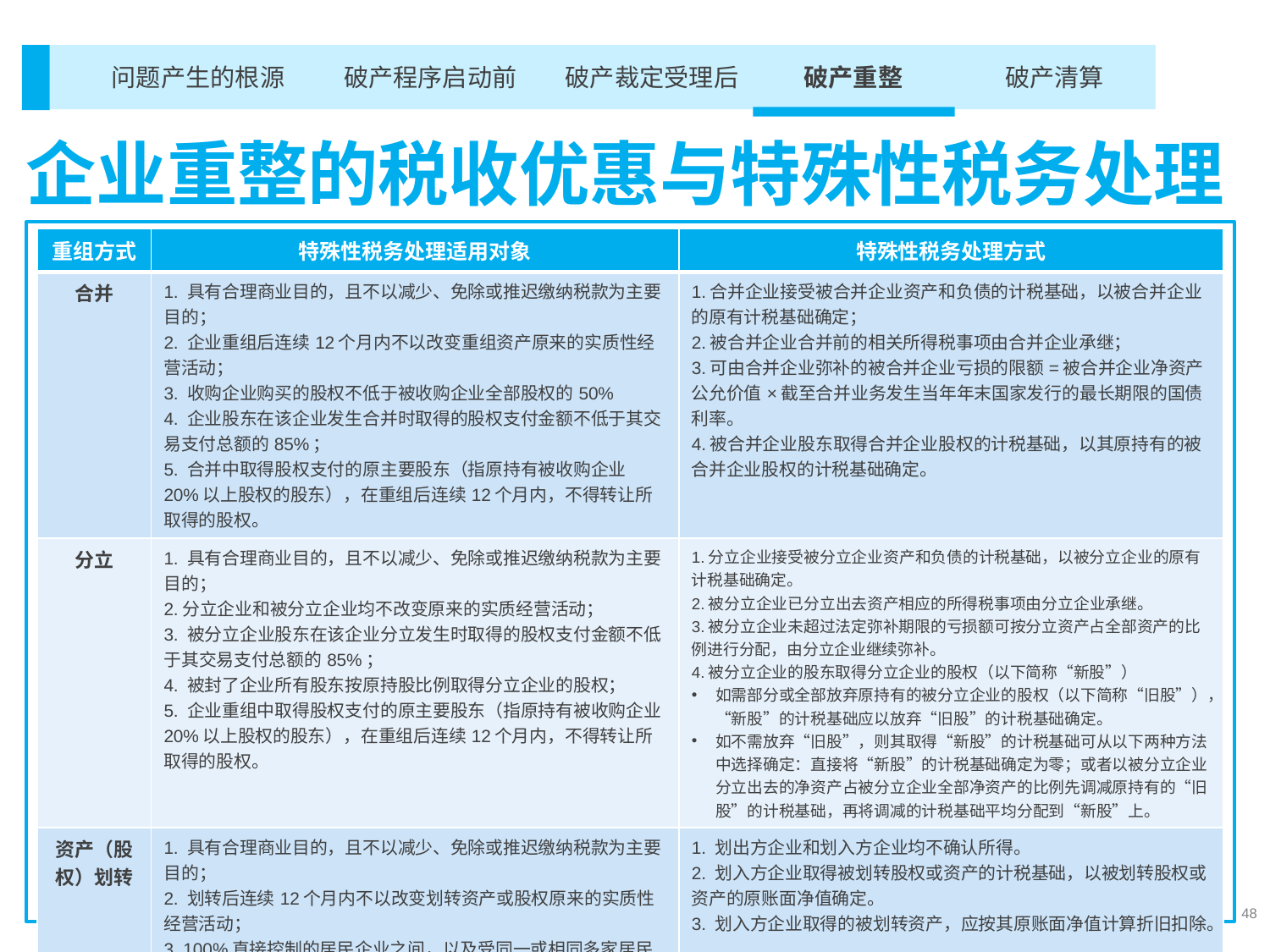

破产重整
破产清算
破产裁定受理后
破产程序启动前
问题产生的根源

企业重整的税收优惠与特殊性税务处理

| 重组方式 | 特殊性税务处理适用对象 | 特殊性税务处理方式 |
| --- | --- | --- |
| 合并 | 1. 具有合理商业目的，且不以减少、免除或推迟缴纳税款为主要目的； 2. 企业重组后连续12个月内不以改变重组资产原来的实质性经营活动； 3. 收购企业购买的股权不低于被收购企业全部股权的50% 4. 企业股东在该企业发生合并时取得的股权支付金额不低于其交易支付总额的85%； 5. 合并中取得股权支付的原主要股东（指原持有被收购企业20%以上股权的股东），在重组后连续12个月内，不得转让所取得的股权。 | 1.合并企业接受被合并企业资产和负债的计税基础，以被合并企业的原有计税基础确定； 2.被合并企业合并前的相关所得税事项由合并企业承继； 3.可由合并企业弥补的被合并企业亏损的限额=被合并企业净资产公允价值×截至合并业务发生当年年末国家发行的最长期限的国债利率。 4.被合并企业股东取得合并企业股权的计税基础，以其原持有的被合并企业股权的计税基础确定。 |
| 分立 | 1. 具有合理商业目的，且不以减少、免除或推迟缴纳税款为主要目的； 2.分立企业和被分立企业均不改变原来的实质经营活动； 3. 被分立企业股东在该企业分立发生时取得的股权支付金额不低于其交易支付总额的85%； 4. 被封了企业所有股东按原持股比例取得分立企业的股权； 5. 企业重组中取得股权支付的原主要股东（指原持有被收购企业20%以上股权的股东），在重组后连续12个月内，不得转让所取得的股权。 | 1.分立企业接受被分立企业资产和负债的计税基础，以被分立企业的原有计税基础确定。 2.被分立企业已分立出去资产相应的所得税事项由分立企业承继。 3.被分立企业未超过法定弥补期限的亏损额可按分立资产占全部资产的比例进行分配，由分立企业继续弥补。 4.被分立企业的股东取得分立企业的股权（以下简称“新股”） 如需部分或全部放弃原持有的被分立企业的股权（以下简称“旧股”），“新股”的计税基础应以放弃“旧股”的计税基础确定。 如不需放弃“旧股”，则其取得“新股”的计税基础可从以下两种方法中选择确定：直接将“新股”的计税基础确定为零；或者以被分立企业分立出去的净资产占被分立企业全部净资产的比例先调减原持有的“旧股”的计税基础，再将调减的计税基础平均分配到“新股”上。 |
| 资产（股权）划转 | 1. 具有合理商业目的，且不以减少、免除或推迟缴纳税款为主要目的； 2. 划转后连续12个月内不以改变划转资产或股权原来的实质性经营活动； 3. 100%直接控制的居民企业之间，以及受同一或相同多家居民企业100%直接控制的居民企业之间的资产或股权划转； 4. 按账面净值划转股权或资产； 5. 划出方企业和划入方企业均未在会计上确认损益的。 | 1. 划出方企业和划入方企业均不确认所得。 2. 划入方企业取得被划转股权或资产的计税基础，以被划转股权或资产的原账面净值确定。 3. 划入方企业取得的被划转资产，应按其原账面净值计算折旧扣除。 |
48